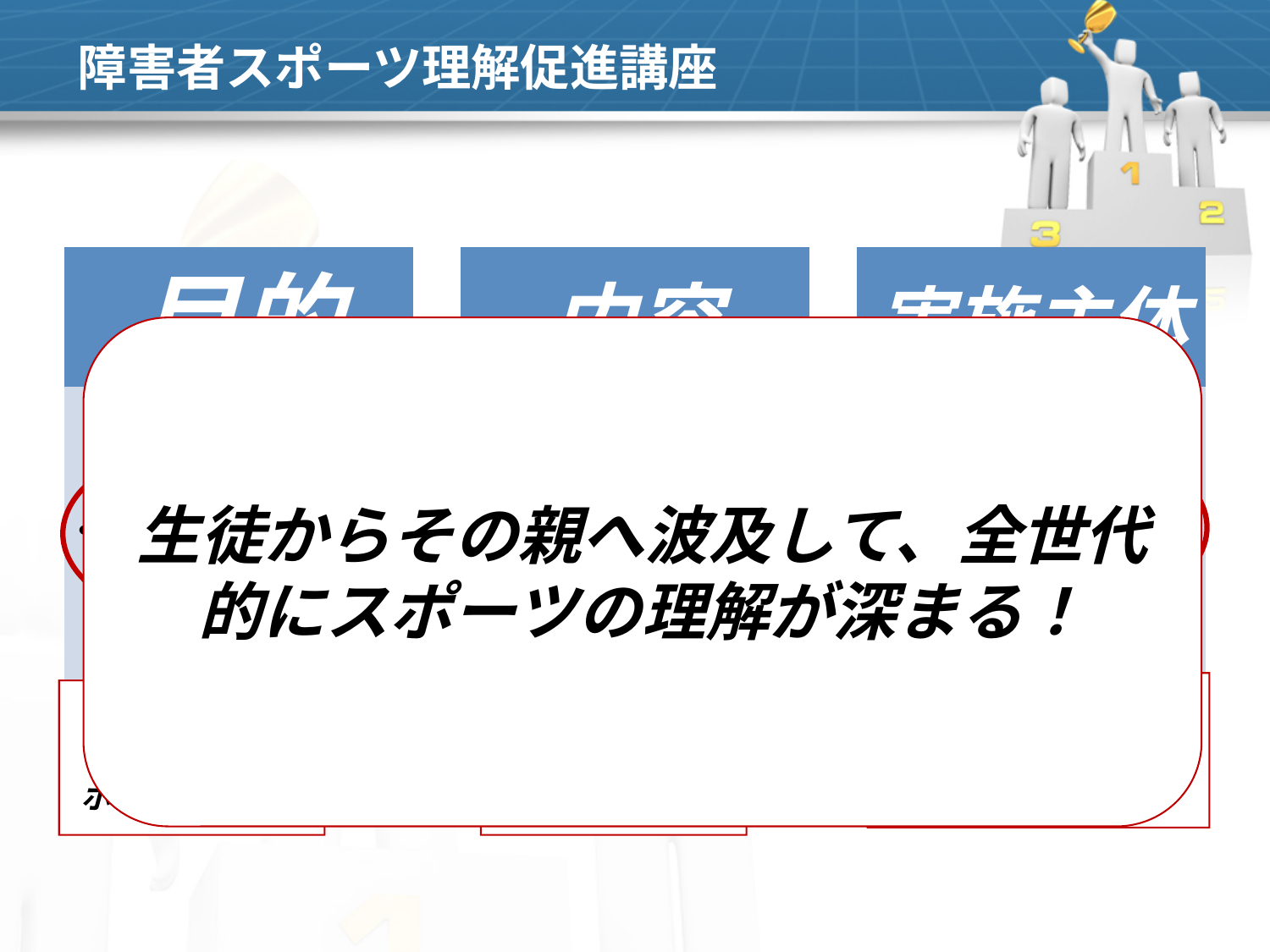

# 障害者スポーツ理解促進講座
目的
障害者スポーツに関する知識を深める
内容
実施主体
生徒からその親へ波及して、全世代的にスポーツの理解が深まる！

各スポーツ団体と連携してコーチを確保し、恒常的な教育が可能に！
１つのスポーツとして障害者スポーツを認識！
生で見ることで迫力を直に体験！